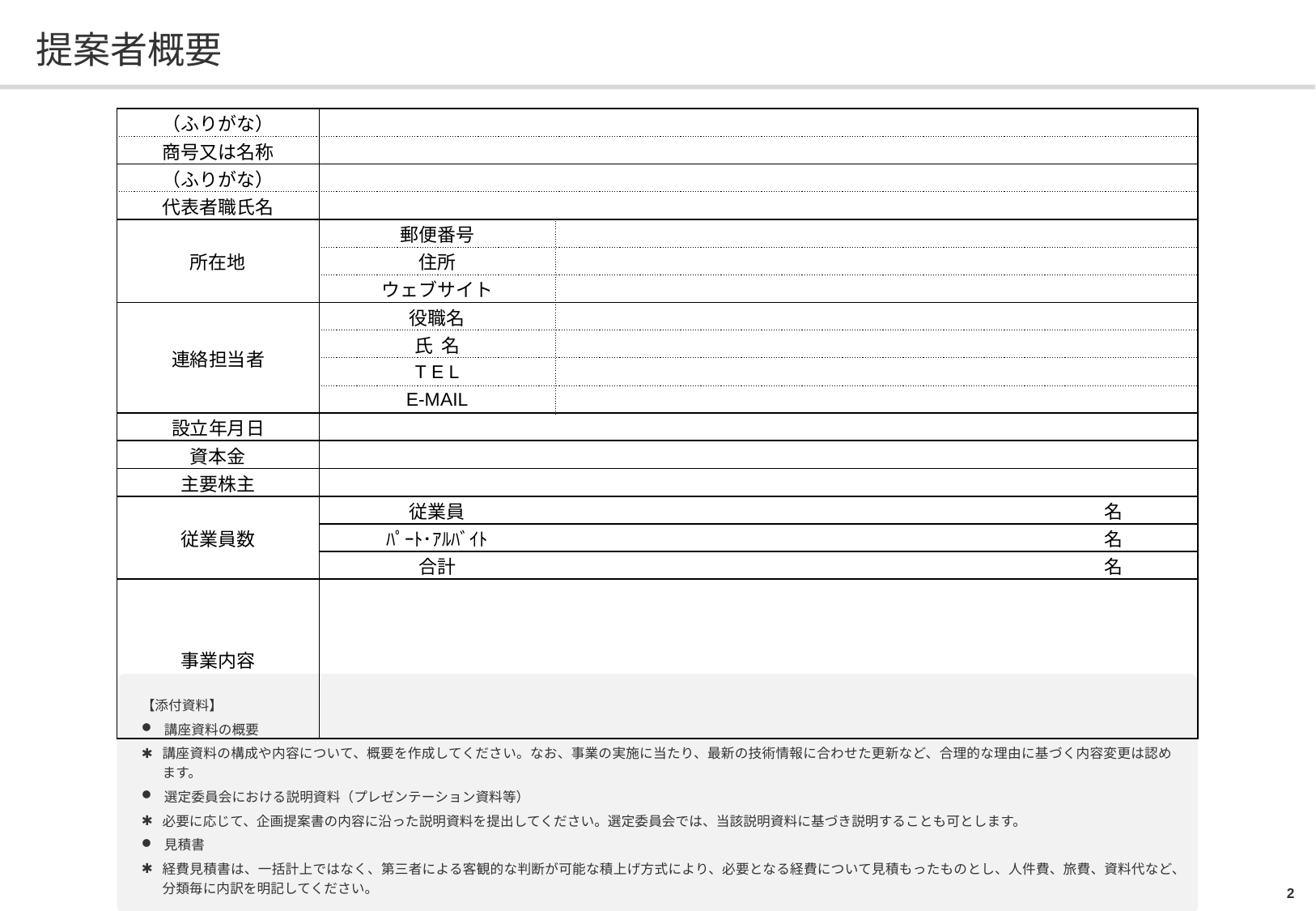

# 提案者概要
| （ふりがな） |  |  |  |
| --- | --- | --- | --- |
| 商号又は名称 |  |  |  |
| （ふりがな） |  |  |  |
| 代表者職氏名 |  |  |  |
| 所在地 | 郵便番号 |  |  |
|  | 住所 |  |  |
|  | ウェブサイト |  |  |
| 連絡担当者 | 役職名 |  |  |
|  | 氏 名 |  |  |
|  | T E L |  |  |
|  | E-MAIL |  |  |
| 設立年月日 |  |  |  |
| 資本金 |  |  |  |
| 主要株主 |  |  |  |
| 従業員数 | 従業員 |  | 名 |
|  | ﾊﾟｰﾄ･ｱﾙﾊﾞｲﾄ |  | 名 |
|  | 合計 |  | 名 |
| 事業内容 |  |  |  |
【添付資料】
講座資料の概要
講座資料の構成や内容について、概要を作成してください。なお、事業の実施に当たり、最新の技術情報に合わせた更新など、合理的な理由に基づく内容変更は認めます。
選定委員会における説明資料（プレゼンテーション資料等）
必要に応じて、企画提案書の内容に沿った説明資料を提出してください。選定委員会では、当該説明資料に基づき説明することも可とします。
見積書
経費見積書は、一括計上ではなく、第三者による客観的な判断が可能な積上げ方式により、必要となる経費について見積もったものとし、人件費、旅費、資料代など、分類毎に内訳を明記してください。
2